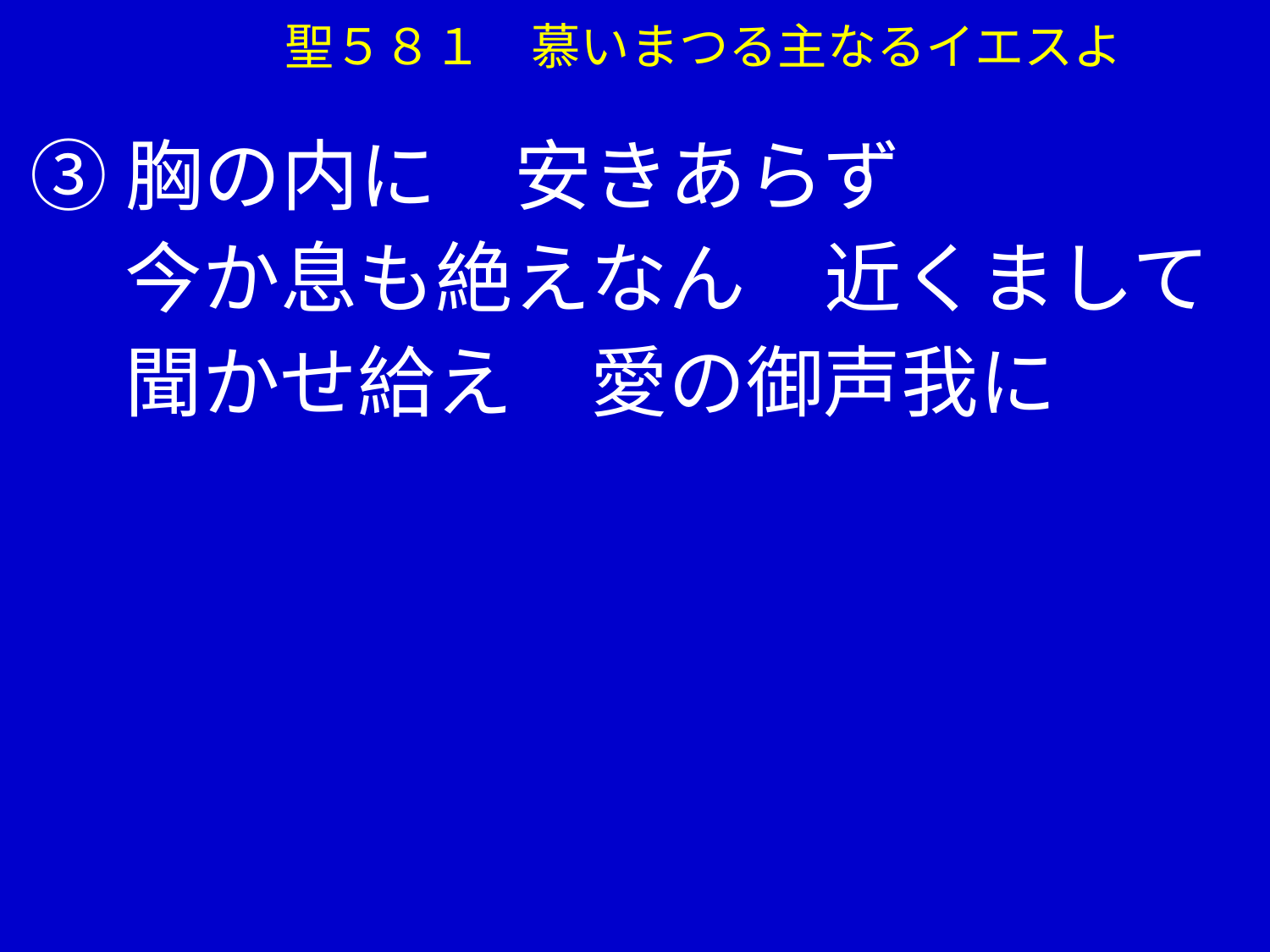

聖５８１　慕いまつる主なるイエスよ
 ③胸の内に　安きあらず
　  今か息も絶えなん　近くまして
　  聞かせ給え　愛の御声我に